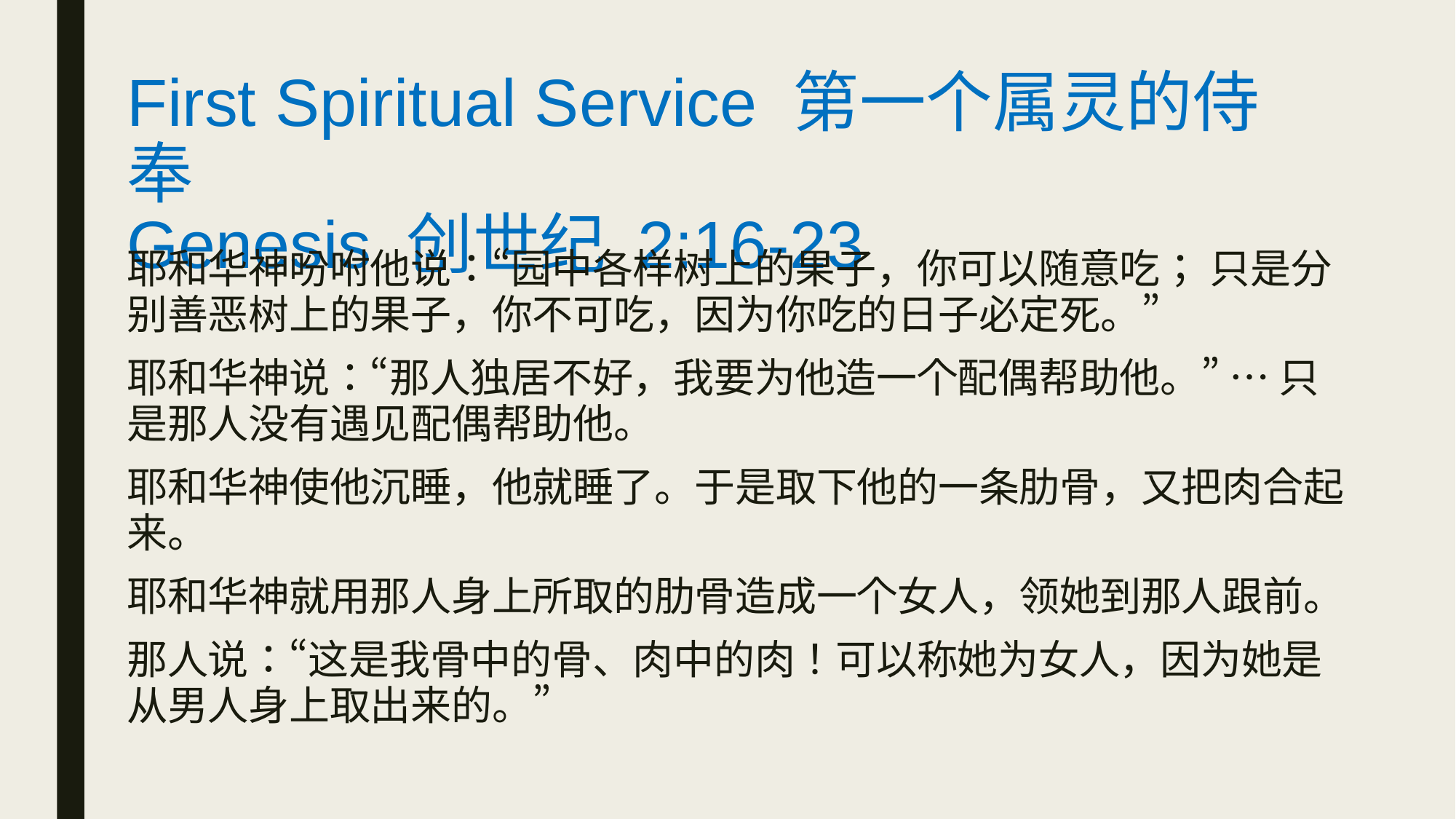

# First Spiritual Service 第一个属灵的侍奉 Genesis 创世纪 2:16-23
耶和华神吩咐他说：“园中各样树上的果子，你可以随意吃； 只是分别善恶树上的果子，你不可吃，因为你吃的日子必定死。”
耶和华神说：“那人独居不好，我要为他造一个配偶帮助他。” … 只是那人没有遇见配偶帮助他。
耶和华神使他沉睡，他就睡了。于是取下他的一条肋骨，又把肉合起来。
耶和华神就用那人身上所取的肋骨造成一个女人，领她到那人跟前。
那人说：“这是我骨中的骨、肉中的肉！可以称她为女人，因为她是从男人身上取出来的。”